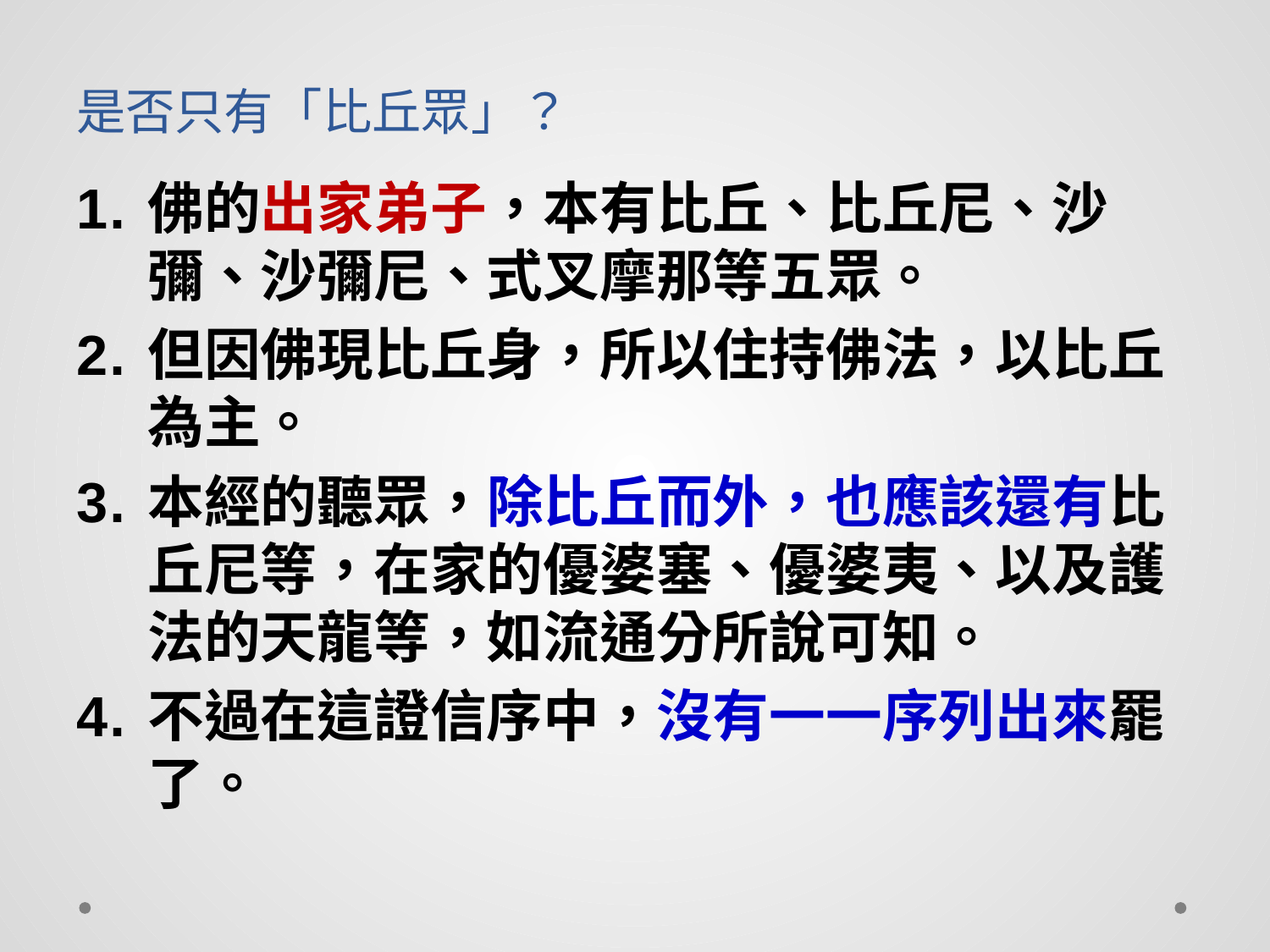

# 是否只有「比丘眾」？
佛的出家弟子，本有比丘、比丘尼、沙彌、沙彌尼、式叉摩那等五眾。
但因佛現比丘身，所以住持佛法，以比丘為主。
本經的聽眾，除比丘而外，也應該還有比丘尼等，在家的優婆塞、優婆夷、以及護法的天龍等，如流通分所說可知。
不過在這證信序中，沒有一一序列出來罷了。